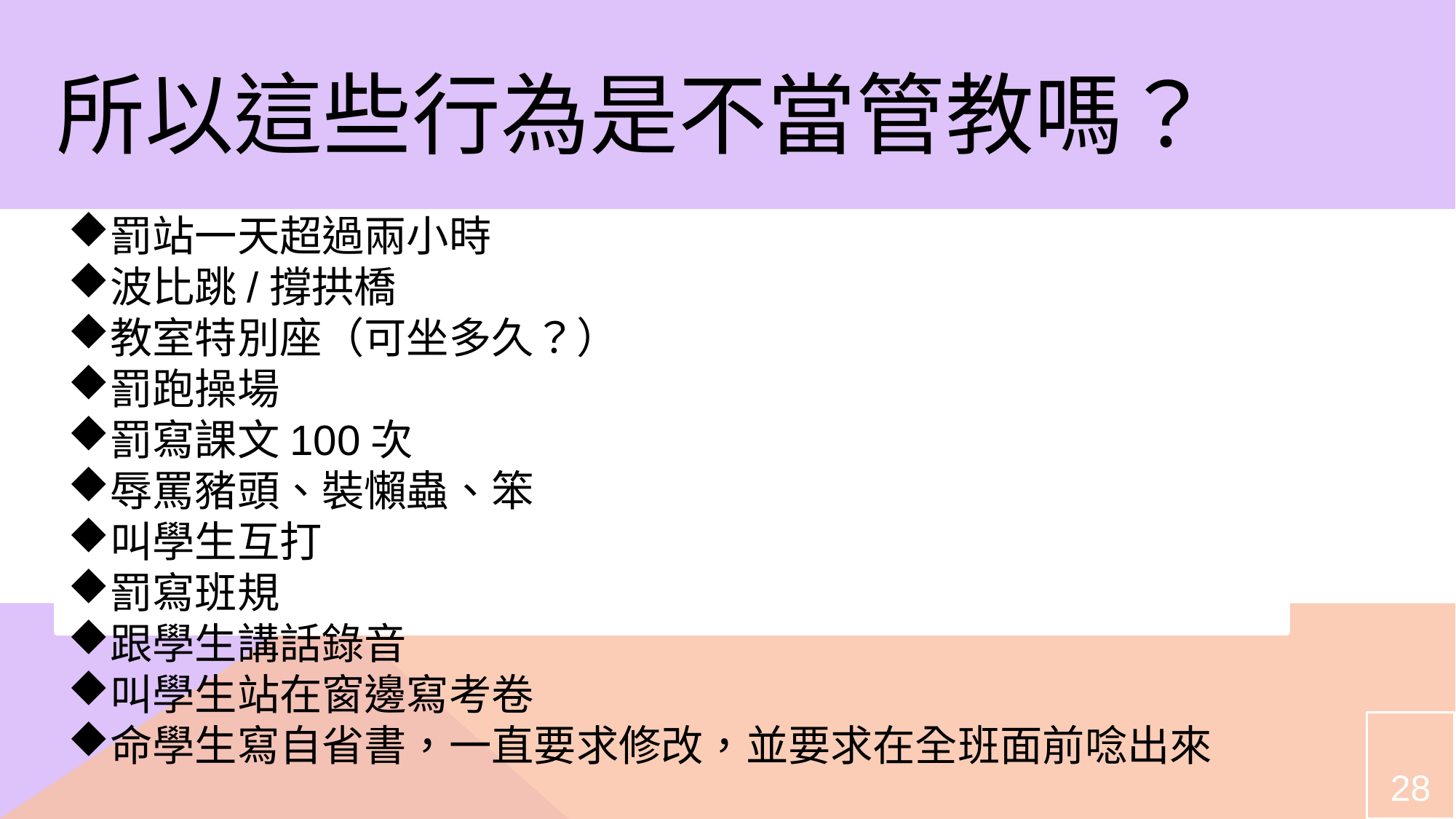

# 所以這些行為是不當管教嗎？

罰站一天超過兩小時
波比跳/撐拱橋
教室特別座（可坐多久？）
罰跑操場
罰寫課文100次
辱罵豬頭、裝懶蟲、笨
叫學生互打
罰寫班規
跟學生講話錄音
叫學生站在窗邊寫考卷
命學生寫自省書，一直要求修改，並要求在全班面前唸出來

28